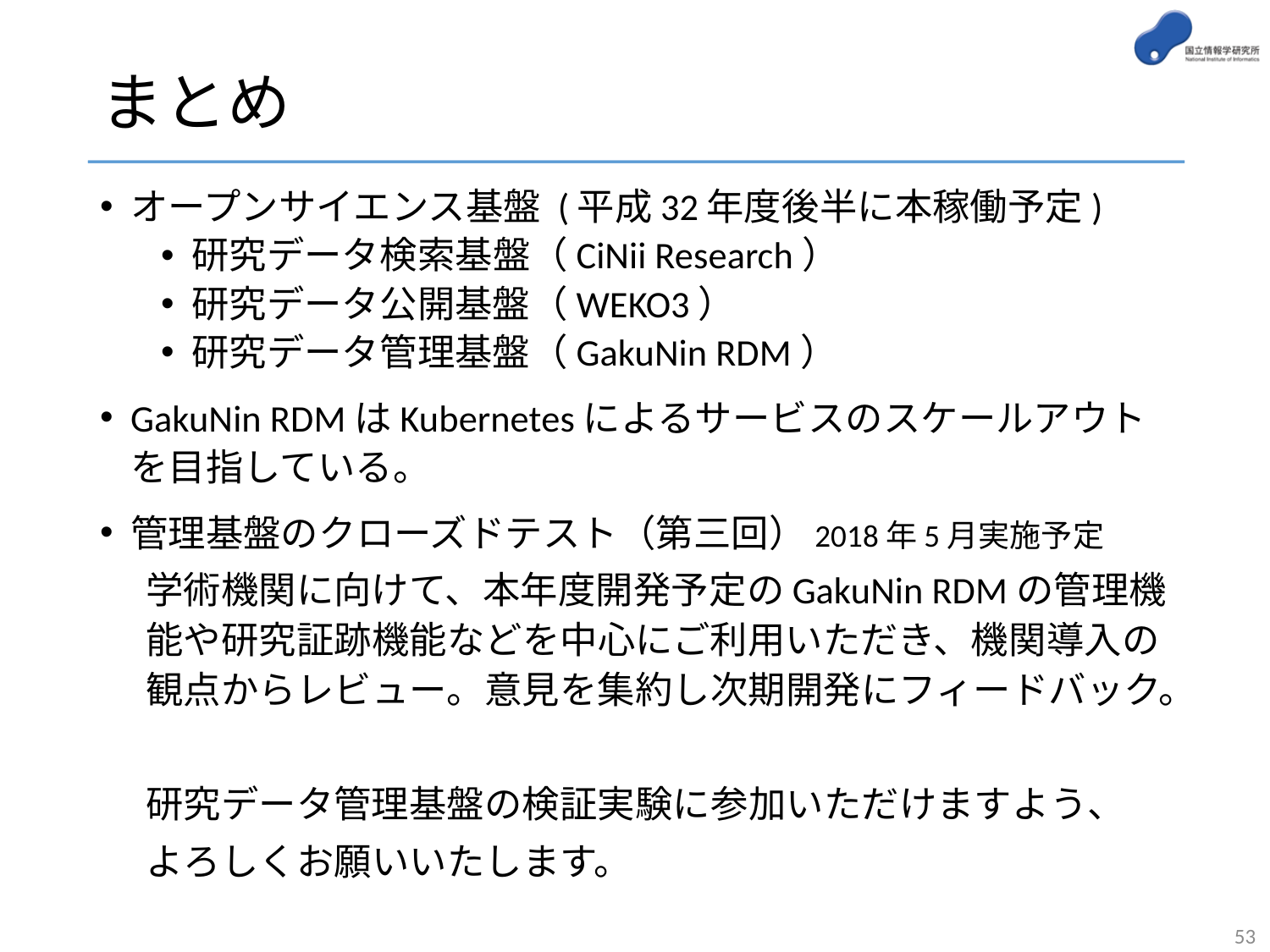

# まとめ
オープンサイエンス基盤 (平成32年度後半に本稼働予定)
研究データ検索基盤（CiNii Research）
研究データ公開基盤（WEKO3）
研究データ管理基盤（GakuNin RDM）
GakuNin RDMはKubernetesによるサービスのスケールアウトを目指している。
管理基盤のクローズドテスト（第三回）2018年5月実施予定
学術機関に向けて、本年度開発予定のGakuNin RDMの管理機能や研究証跡機能などを中心にご利用いただき、機関導入の観点からレビュー。意見を集約し次期開発にフィードバック。

研究データ管理基盤の検証実験に参加いただけますよう、
よろしくお願いいたします。

53